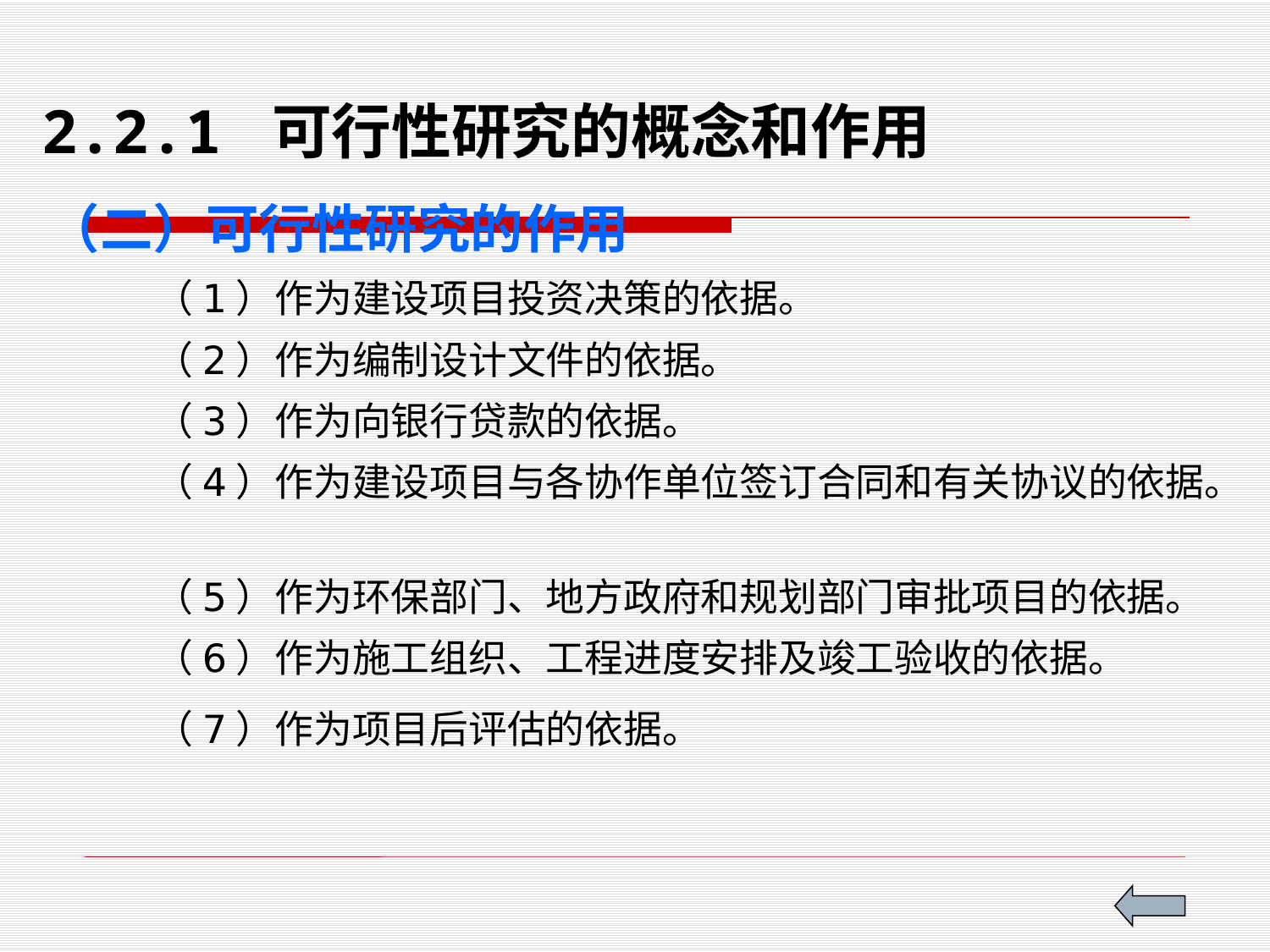

# 2.2.1 可行性研究的概念和作用
（二）可行性研究的作用
（1）作为建设项目投资决策的依据。
（2）作为编制设计文件的依据。
（3）作为向银行贷款的依据。
（4）作为建设项目与各协作单位签订合同和有关协议的依据。
（5）作为环保部门、地方政府和规划部门审批项目的依据。
（6）作为施工组织、工程进度安排及竣工验收的依据。
（7）作为项目后评估的依据。